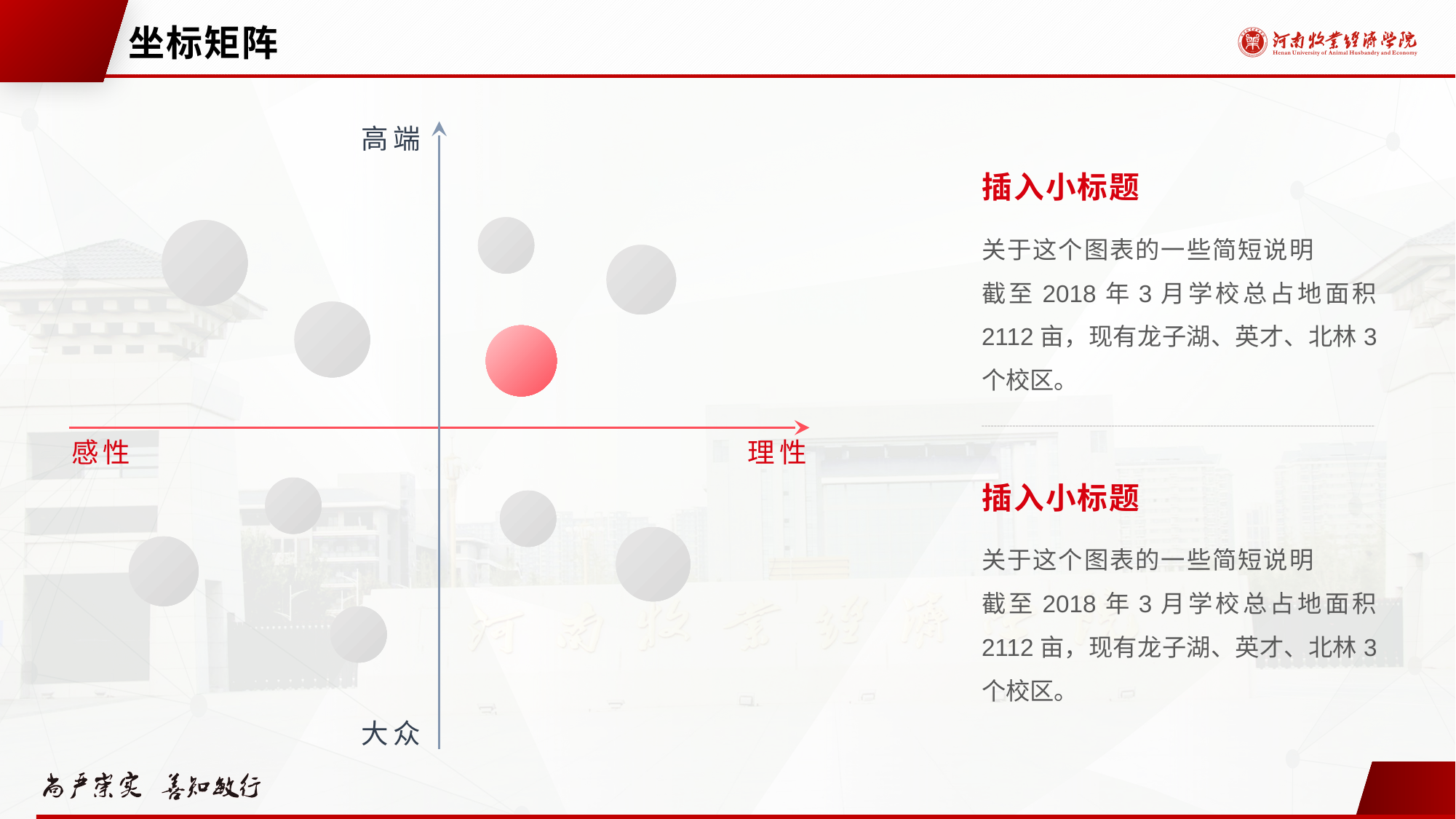

# 坐标矩阵
高端
插入小标题

关于这个图表的一些简短说明
截至2018年3月学校总占地面积2112亩，现有龙子湖、英才、北林3个校区。

感性
理性
插入小标题

关于这个图表的一些简短说明
截至2018年3月学校总占地面积2112亩，现有龙子湖、英才、北林3个校区。

大众
48